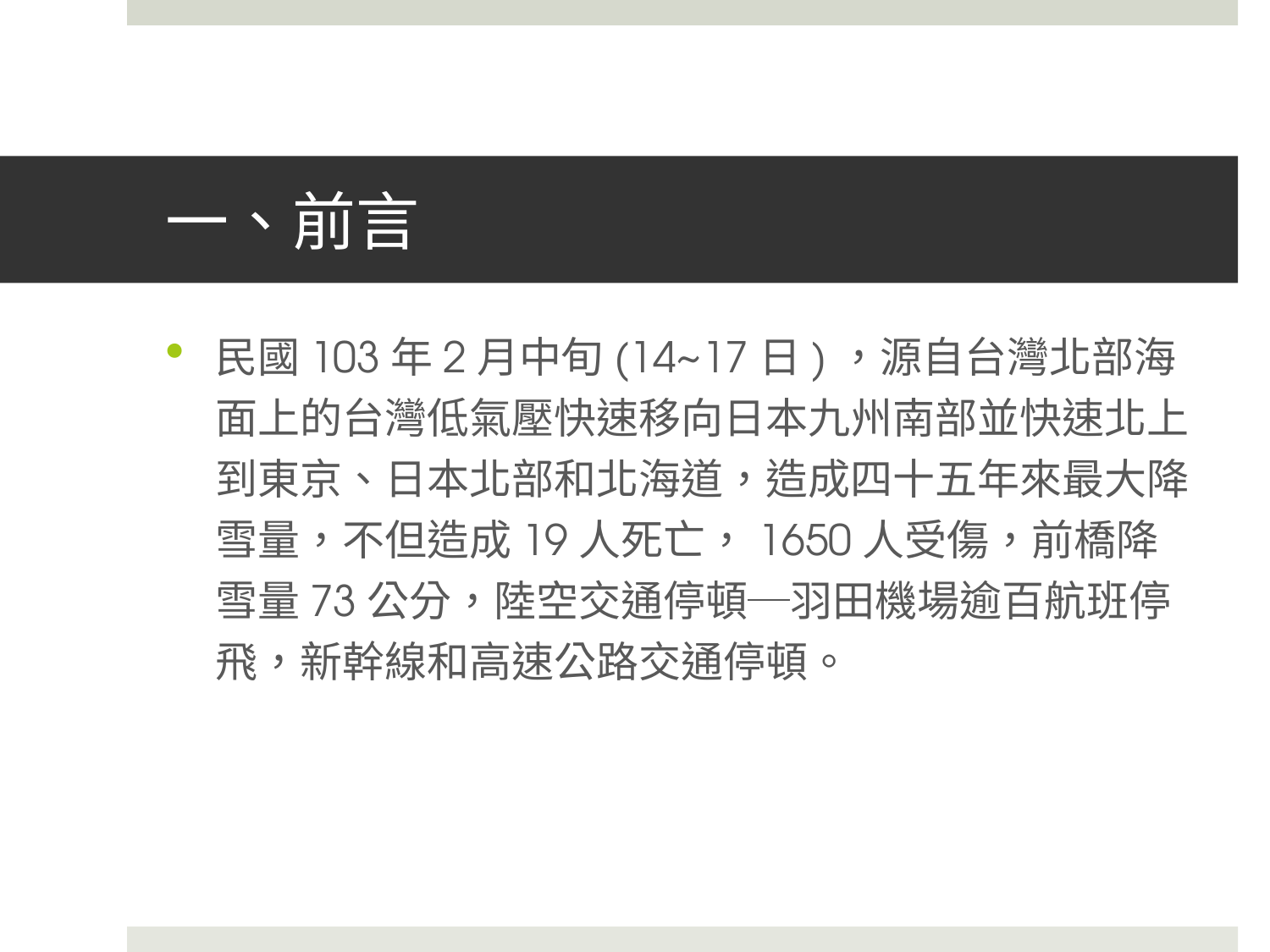

# 一、前言
民國103年2月中旬(14~17日)，源自台灣北部海面上的台灣低氣壓快速移向日本九州南部並快速北上到東京、日本北部和北海道，造成四十五年來最大降雪量，不但造成19人死亡，1650人受傷，前橋降雪量73公分，陸空交通停頓─羽田機場逾百航班停飛，新幹線和高速公路交通停頓。